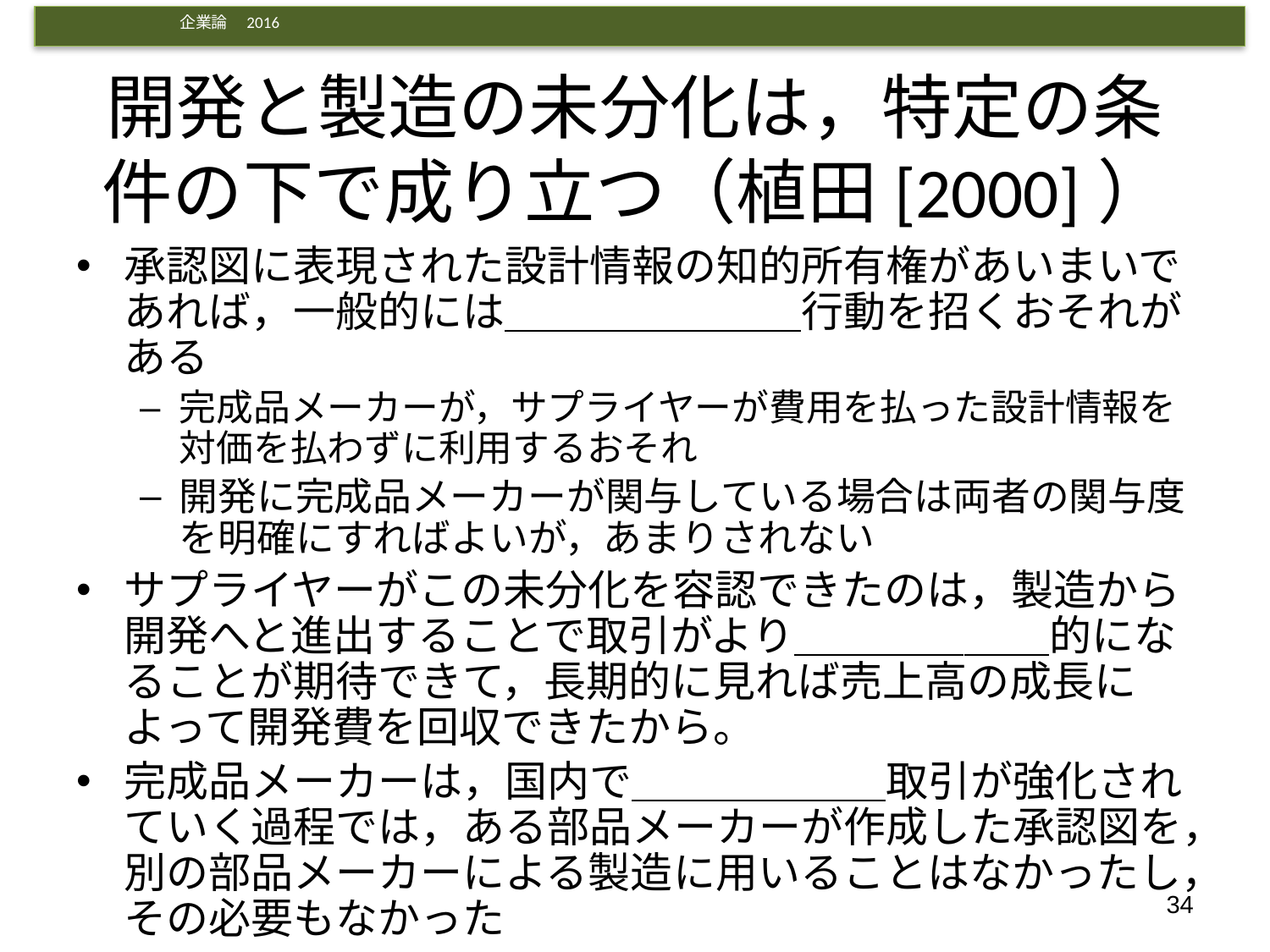

# 開発と製造の未分化は，特定の条件の下で成り立つ（植田[2000]）
承認図に表現された設計情報の知的所有権があいまいであれば，一般的には＿＿＿＿＿＿＿行動を招くおそれがある
完成品メーカーが，サプライヤーが費用を払った設計情報を対価を払わずに利用するおそれ
開発に完成品メーカーが関与している場合は両者の関与度を明確にすればよいが，あまりされない
サプライヤーがこの未分化を容認できたのは，製造から開発へと進出することで取引がより＿＿＿＿＿＿的になることが期待できて，長期的に見れば売上高の成長によって開発費を回収できたから。
完成品メーカーは，国内で＿＿＿＿＿＿取引が強化されていく過程では，ある部品メーカーが作成した承認図を，別の部品メーカーによる製造に用いることはなかったし，その必要もなかった
34